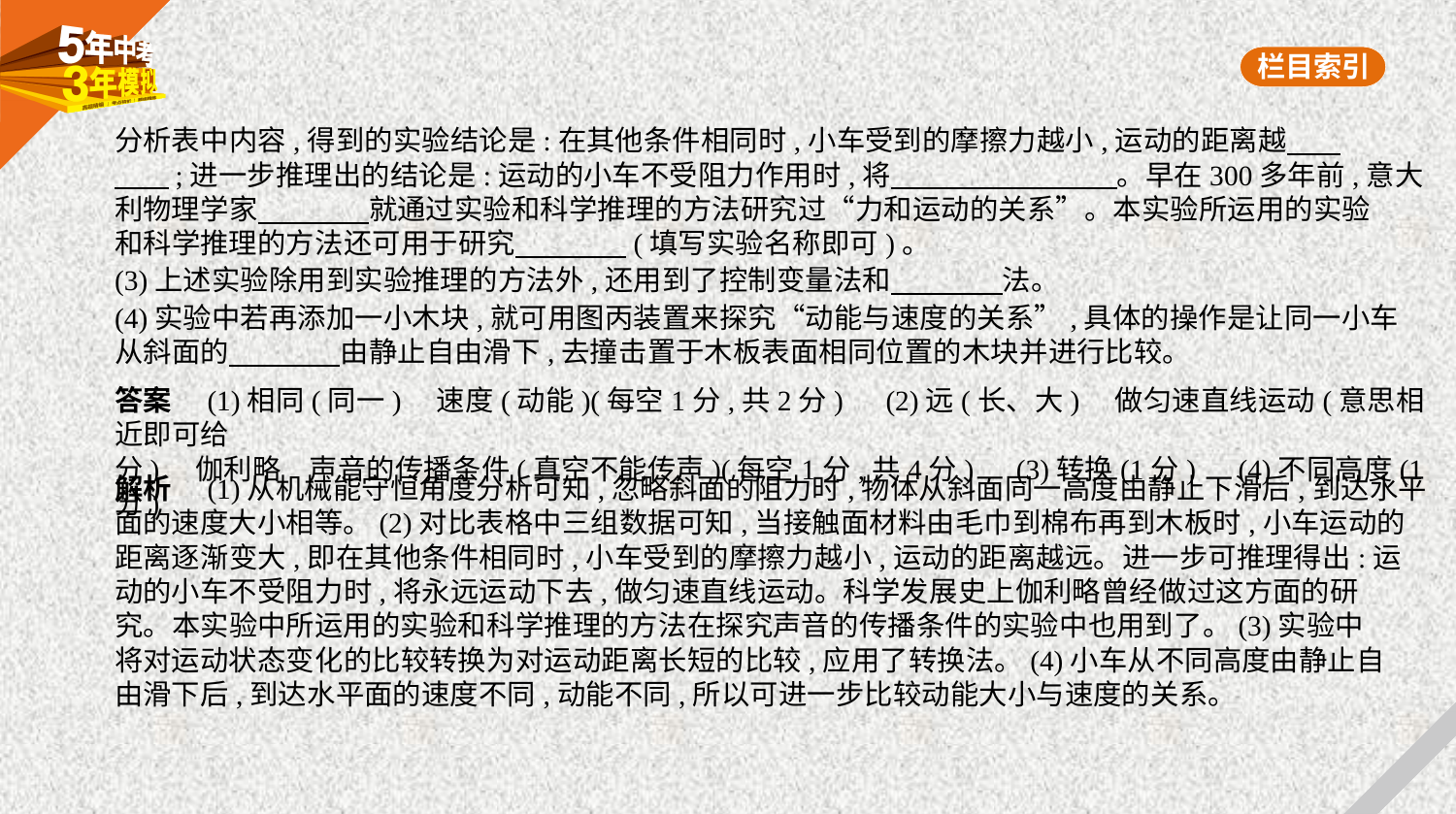

分析表中内容,得到的实验结论是:在其他条件相同时,小车受到的摩擦力越小,运动的距离越　    
　    ;进一步推理出的结论是:运动的小车不受阻力作用时,将　　　　　　　    。早在300多年前,意大
利物理学家　　　    就通过实验和科学推理的方法研究过“力和运动的关系”。本实验所运用的实验
和科学推理的方法还可用于研究　　　    (填写实验名称即可)。
(3)上述实验除用到实验推理的方法外,还用到了控制变量法和　　　    法。
(4)实验中若再添加一小木块,就可用图丙装置来探究“动能与速度的关系”,具体的操作是让同一小车
从斜面的　　　    由静止自由滑下,去撞击置于木板表面相同位置的木块并进行比较。
答案　(1)相同(同一)　速度(动能)(每空1分,共2分)　(2)远(长、大)　做匀速直线运动(意思相近即可给
分)　伽利略　声音的传播条件(真空不能传声)(每空1分,共4分)　(3)转换(1分)　(4)不同高度(1分)
解析　(1)从机械能守恒角度分析可知,忽略斜面的阻力时,物体从斜面同一高度由静止下滑后,到达水平
面的速度大小相等。(2)对比表格中三组数据可知,当接触面材料由毛巾到棉布再到木板时,小车运动的
距离逐渐变大,即在其他条件相同时,小车受到的摩擦力越小,运动的距离越远。进一步可推理得出:运
动的小车不受阻力时,将永远运动下去,做匀速直线运动。科学发展史上伽利略曾经做过这方面的研
究。本实验中所运用的实验和科学推理的方法在探究声音的传播条件的实验中也用到了。(3)实验中
将对运动状态变化的比较转换为对运动距离长短的比较,应用了转换法。(4)小车从不同高度由静止自
由滑下后,到达水平面的速度不同,动能不同,所以可进一步比较动能大小与速度的关系。